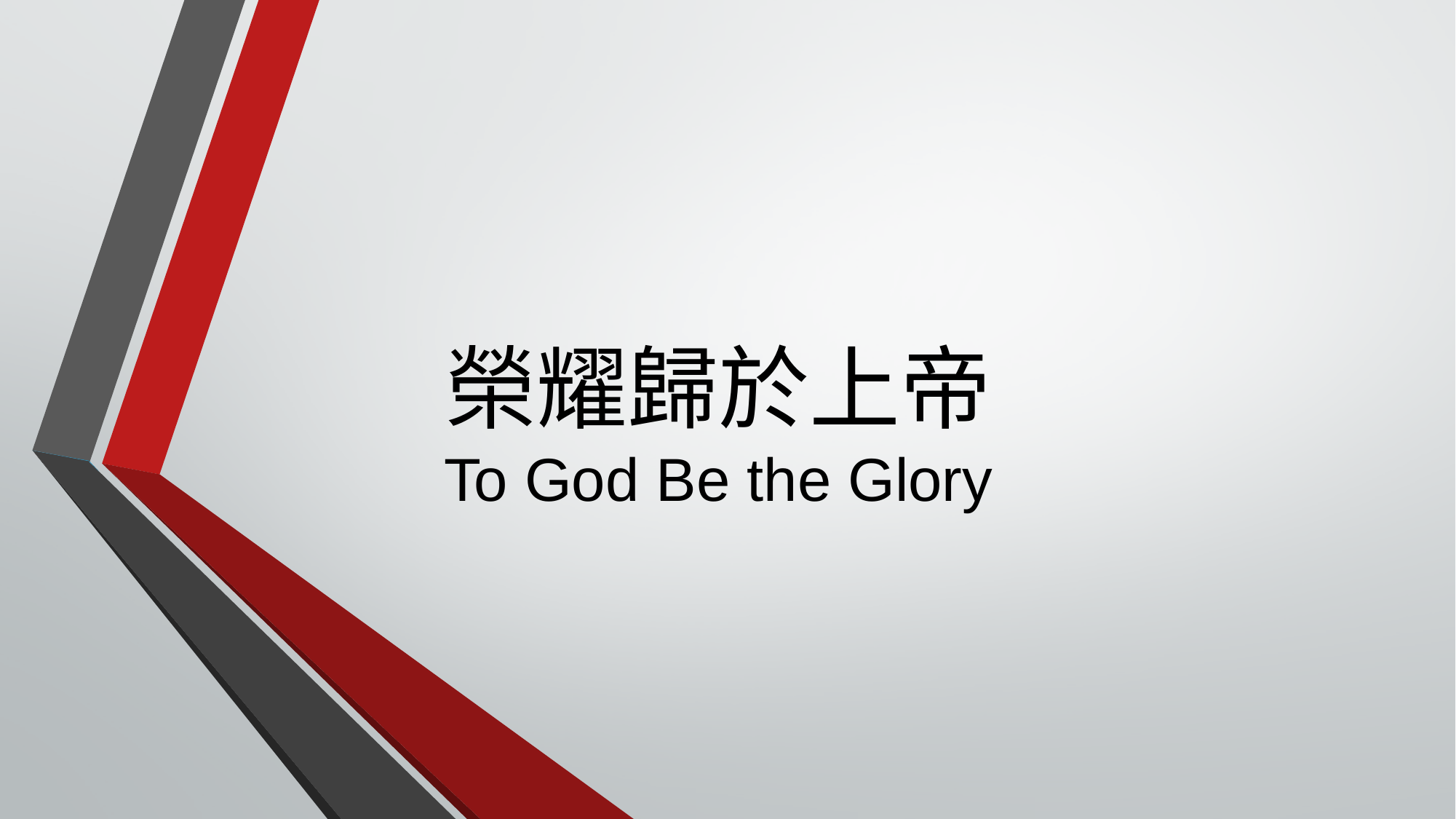

# 榮耀歸於上帝 To God Be the Glory